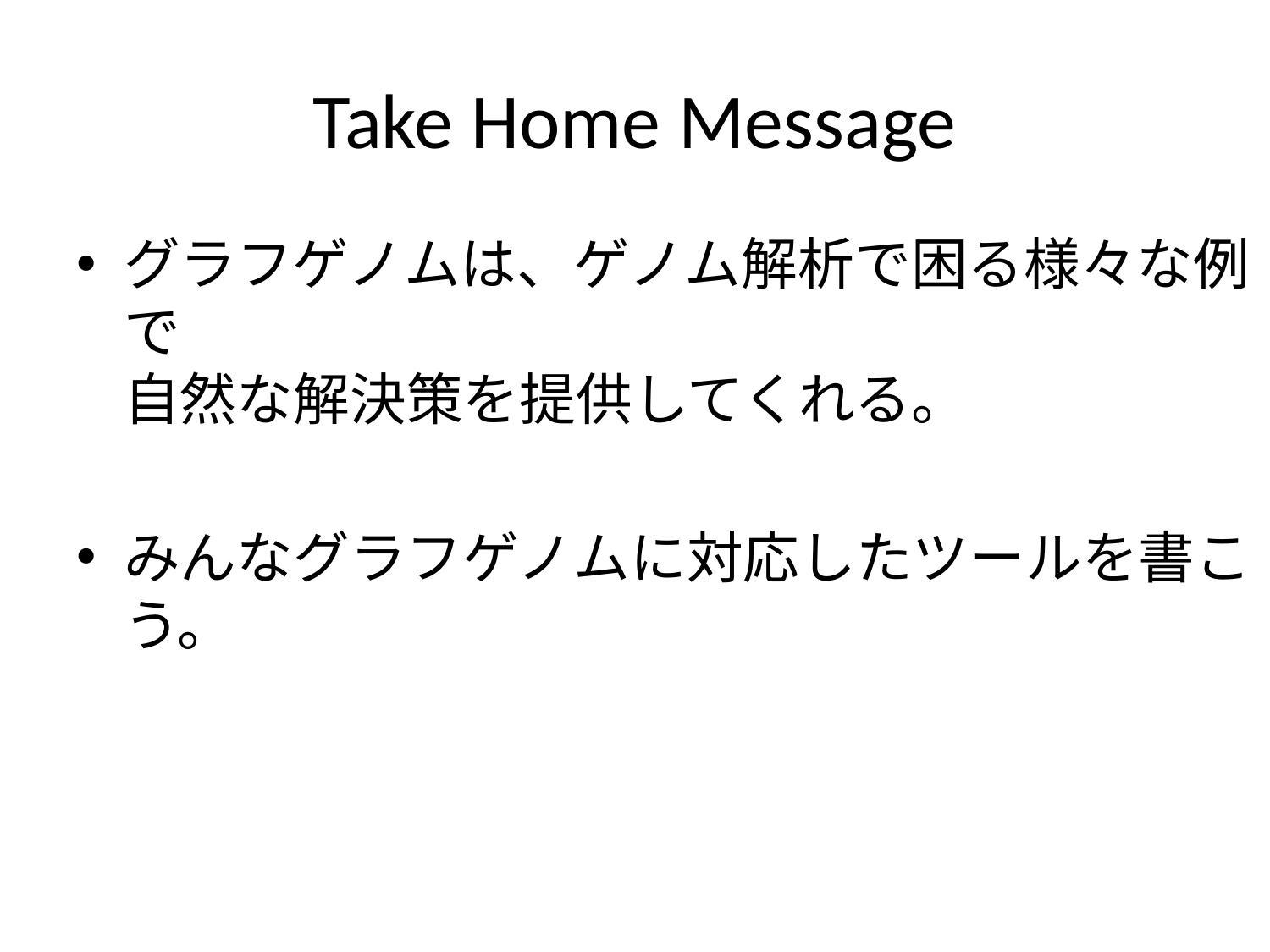

# Take Home Message
グラフゲノムは、ゲノム解析で困る様々な例で
自然な解決策を提供してくれる。

みんなグラフゲノムに対応したツールを書こう。